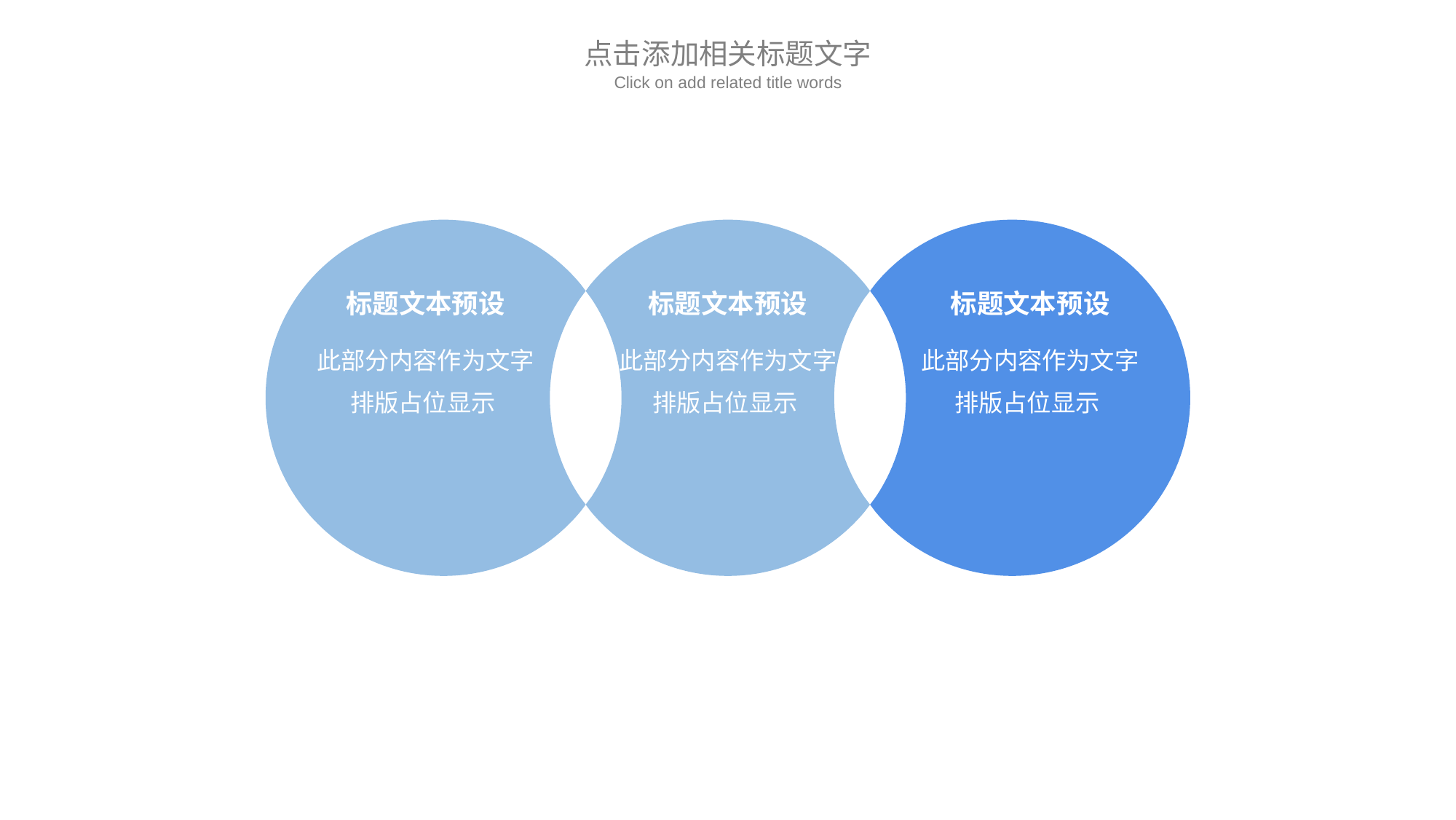

点击添加相关标题文字
Click on add related title words
此部分内容作为文字
排版占位显示
此部分内容作为文字
排版占位显示
此部分内容作为文字
排版占位显示
标题文本预设
标题文本预设
标题文本预设